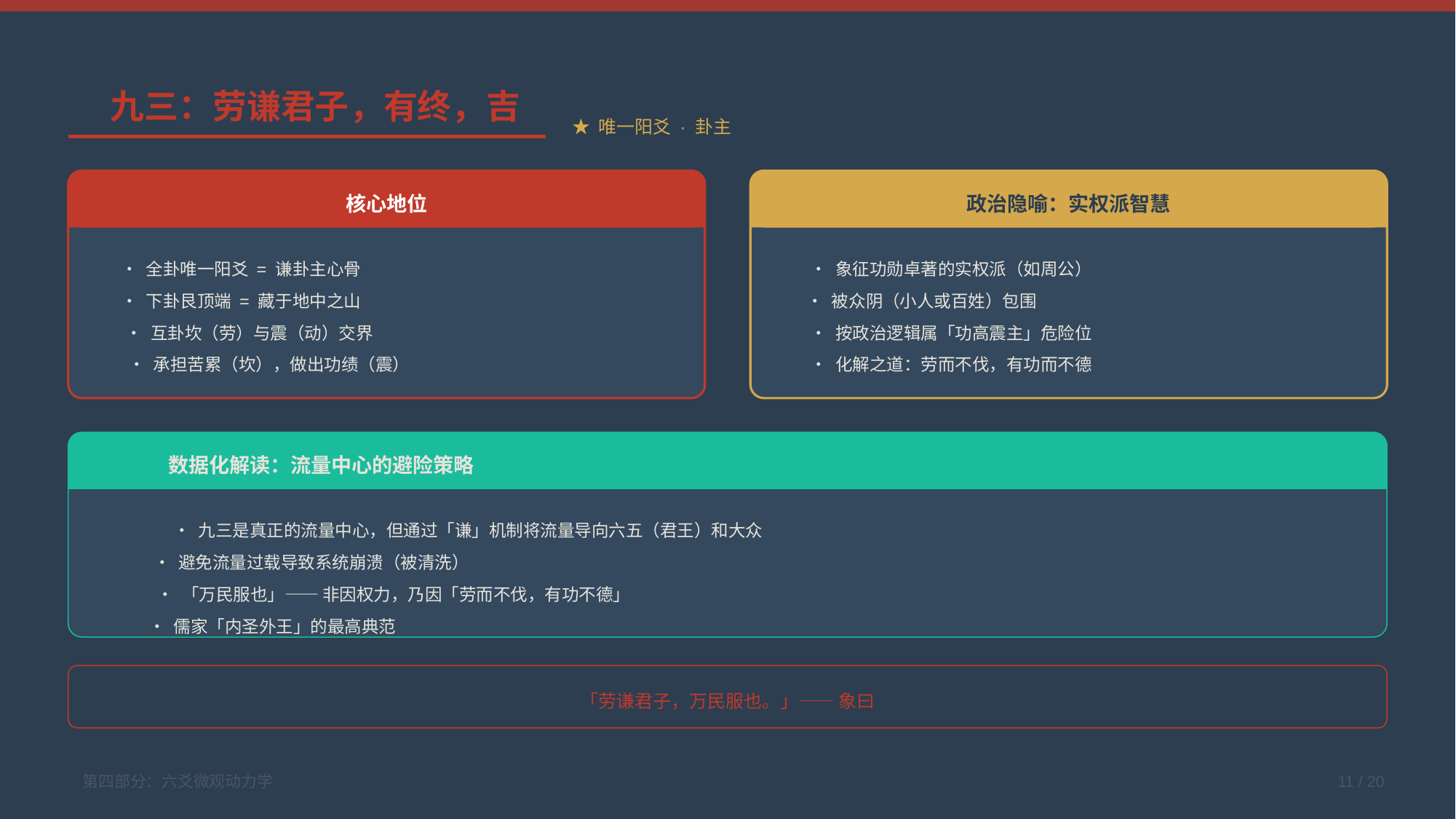

九三：劳谦君子，有终，吉
★ 唯一阳爻 · 卦主

核心地位

• 全卦唯一阳爻 = 谦卦主心骨
• 下卦艮顶端 = 藏于地中之山
• 互卦坎（劳）与震（动）交界
• 承担苦累（坎），做出功绩（震）

政治隐喻：实权派智慧

• 象征功勋卓著的实权派（如周公）
• 被众阴（小人或百姓）包围
• 按政治逻辑属「功高震主」危险位
• 化解之道：劳而不伐，有功而不德

数据化解读：流量中心的避险策略

• 九三是真正的流量中心，但通过「谦」机制将流量导向六五（君王）和大众
• 避免流量过载导致系统崩溃（被清洗）
• 「万民服也」—— 非因权力，乃因「劳而不伐，有功不德」
• 儒家「内圣外王」的最高典范

「劳谦君子，万民服也。」—— 象曰
第四部分：六爻微观动力学
11 / 20